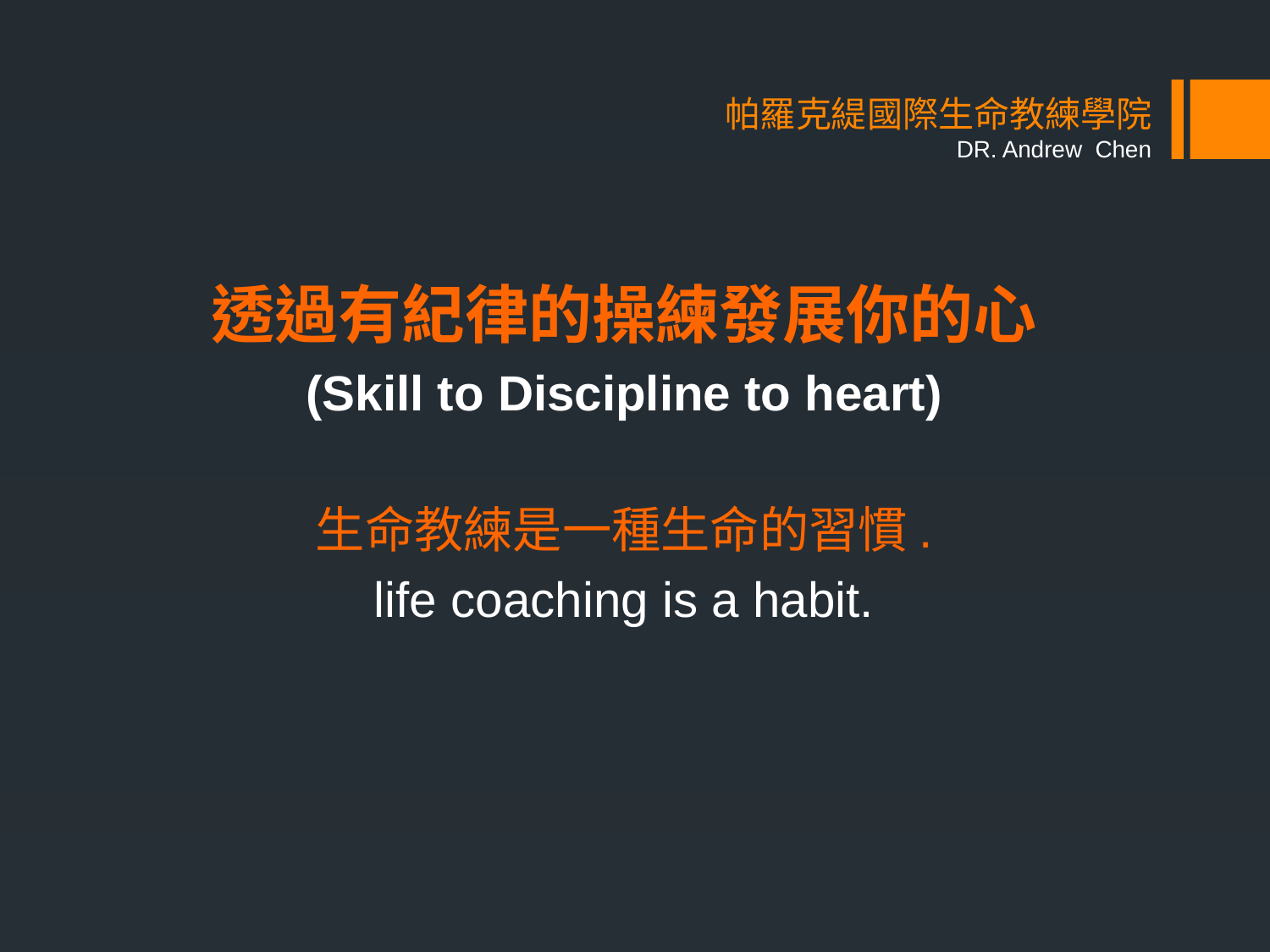

# 帕羅克緹國際生命教練學院 DR. Andrew  Chen

透過有紀律的操練發展你的心
(Skill to Discipline to heart)

生命教練是一種生命的習慣.
life coaching is a habit.